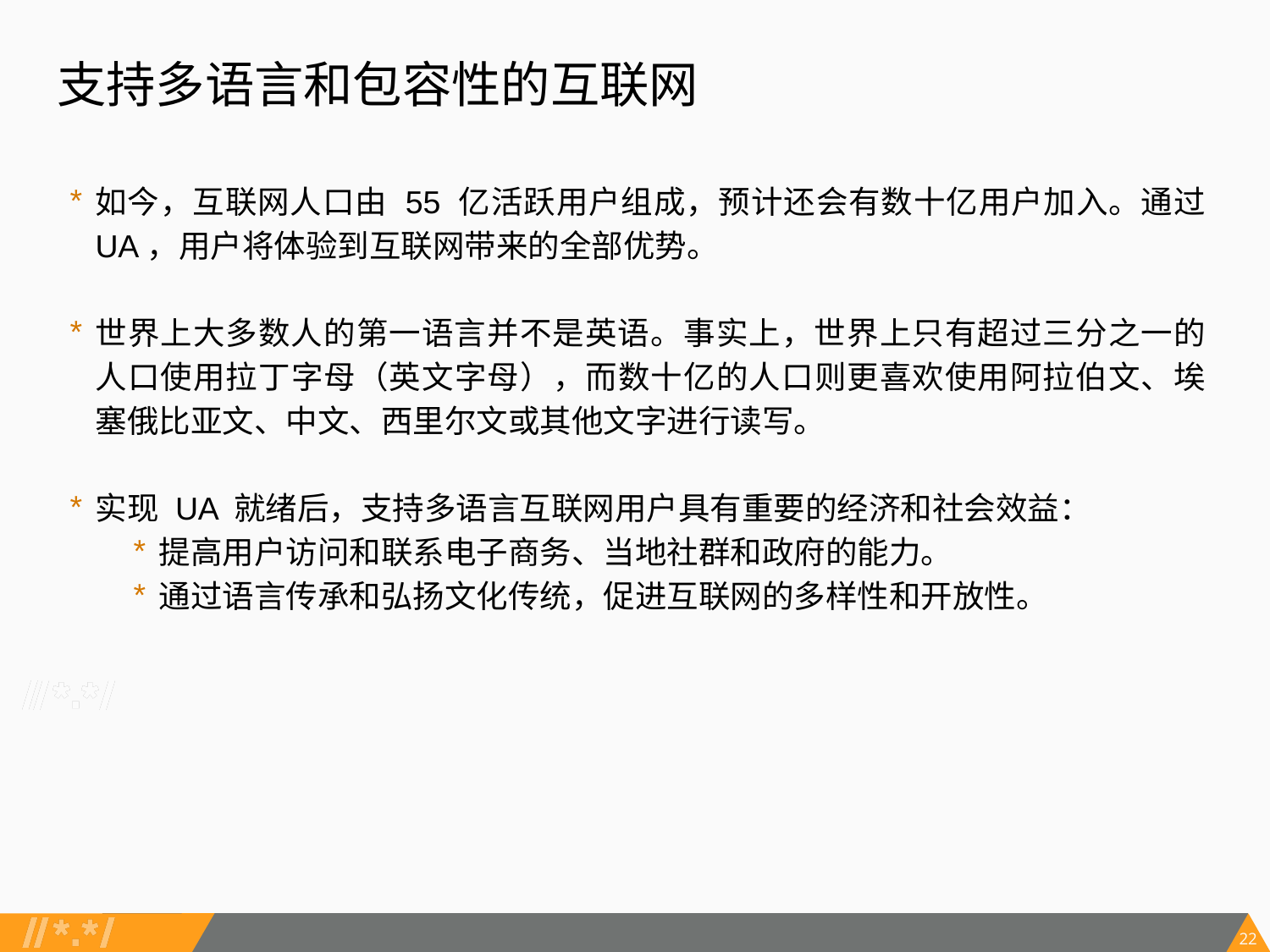

# 支持多语言和包容性的互联网
如今，互联网人口由 55 亿活跃用户组成，预计还会有数十亿用户加入。通过 UA，用户将体验到互联网带来的全部优势。

世界上大多数人的第一语言并不是英语。事实上，世界上只有超过三分之一的人口使用拉丁字母（英文字母），而数十亿的人口则更喜欢使用阿拉伯文、埃塞俄比亚文、中文、西里尔文或其他文字进行读写。

实现 UA 就绪后，支持多语言互联网用户具有重要的经济和社会效益：
提高用户访问和联系电子商务、当地社群和政府的能力。
通过语言传承和弘扬文化传统，促进互联网的多样性和开放性。